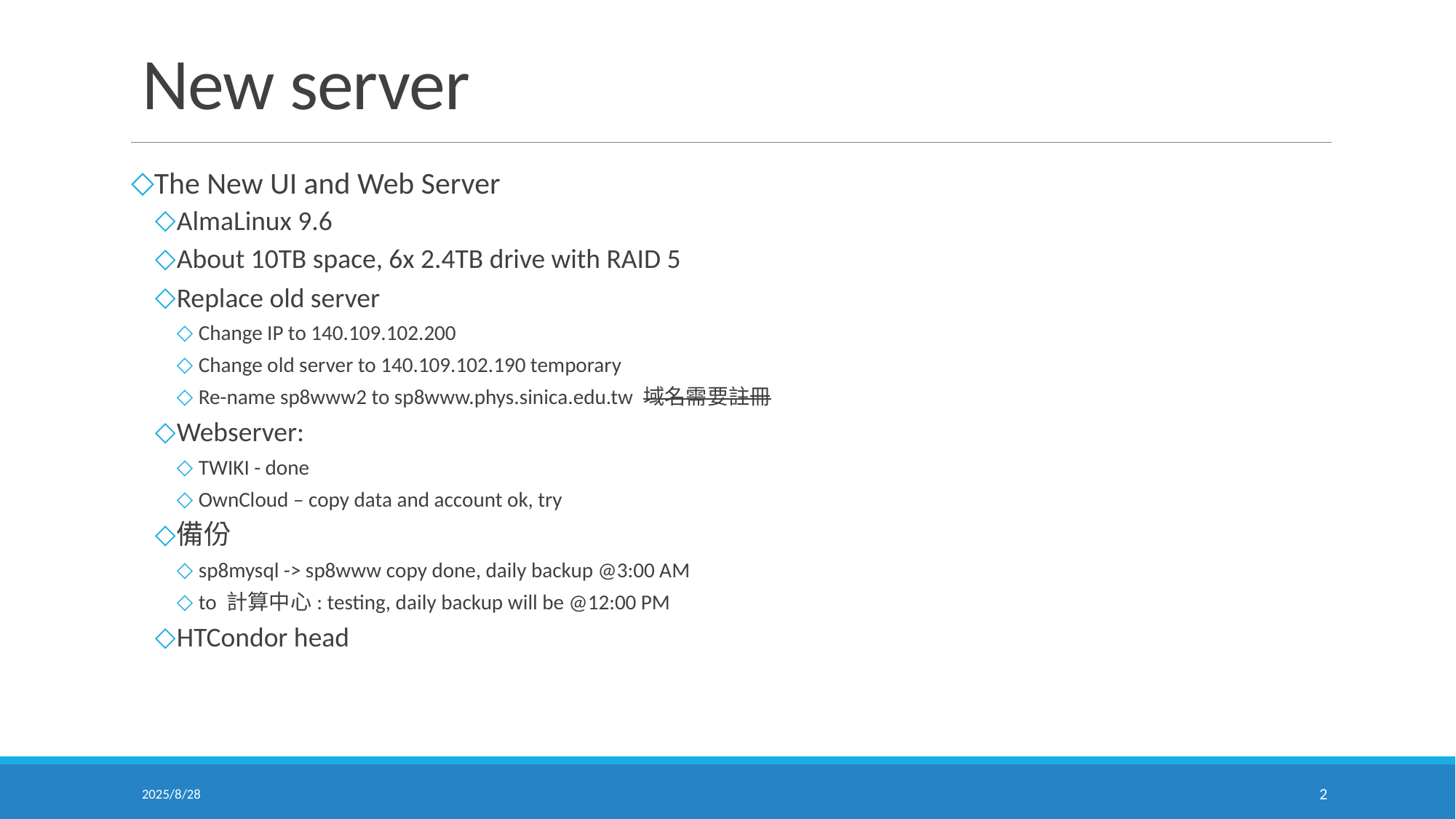

# New server
The New UI and Web Server
AlmaLinux 9.6
About 10TB space, 6x 2.4TB drive with RAID 5
Replace old server
Change IP to 140.109.102.200
Change old server to 140.109.102.190 temporary
Re-name sp8www2 to sp8www.phys.sinica.edu.tw 域名需要註冊
Webserver:
TWIKI - done
OwnCloud – copy data and account ok, try
備份
sp8mysql -> sp8www copy done, daily backup @3:00 AM
to 計算中心: testing, daily backup will be @12:00 PM
HTCondor head

2025/8/28
2